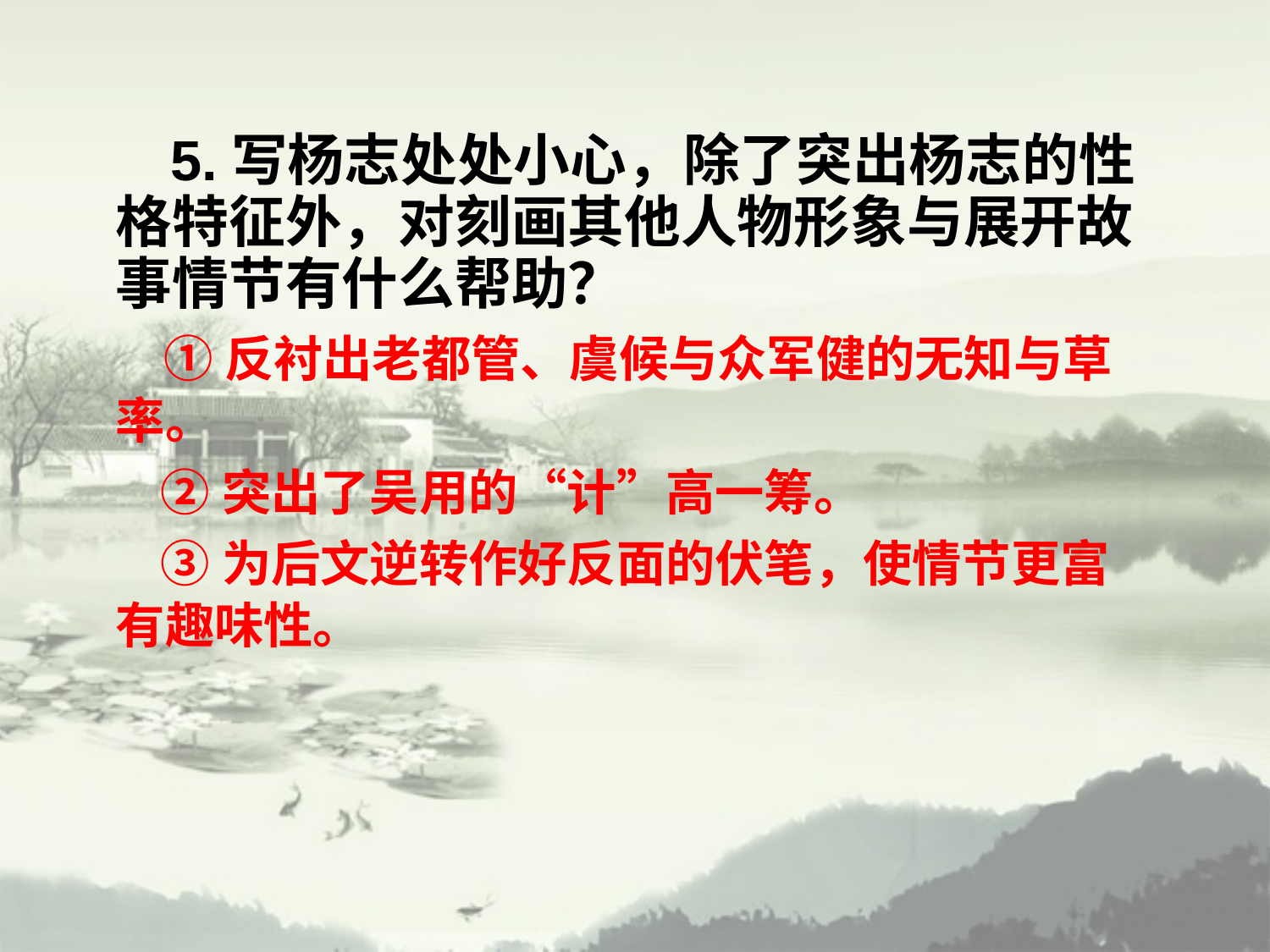

5.写杨志处处小心，除了突出杨志的性格特征外，对刻画其他人物形象与展开故事情节有什么帮助？
     ①反衬出老都管、虞候与众军健的无知与草率。
    ②突出了吴用的“计”高一筹。
    ③为后文逆转作好反面的伏笔，使情节更富有趣味性。